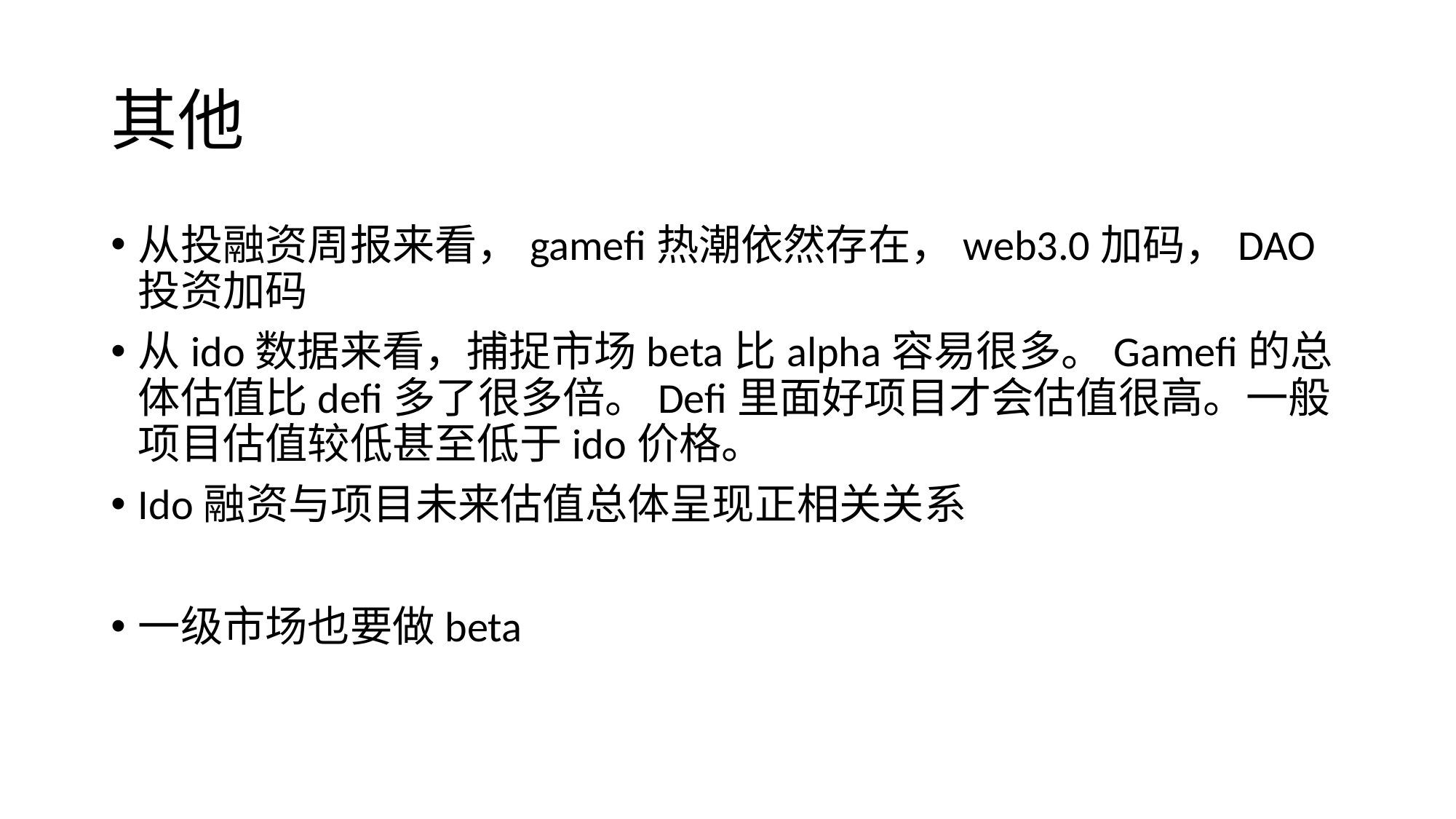

# 其他
从投融资周报来看，gamefi热潮依然存在，web3.0加码，DAO投资加码
从ido数据来看，捕捉市场beta比alpha容易很多。Gamefi的总体估值比defi多了很多倍。Defi里面好项目才会估值很高。一般项目估值较低甚至低于ido价格。
Ido融资与项目未来估值总体呈现正相关关系

一级市场也要做beta